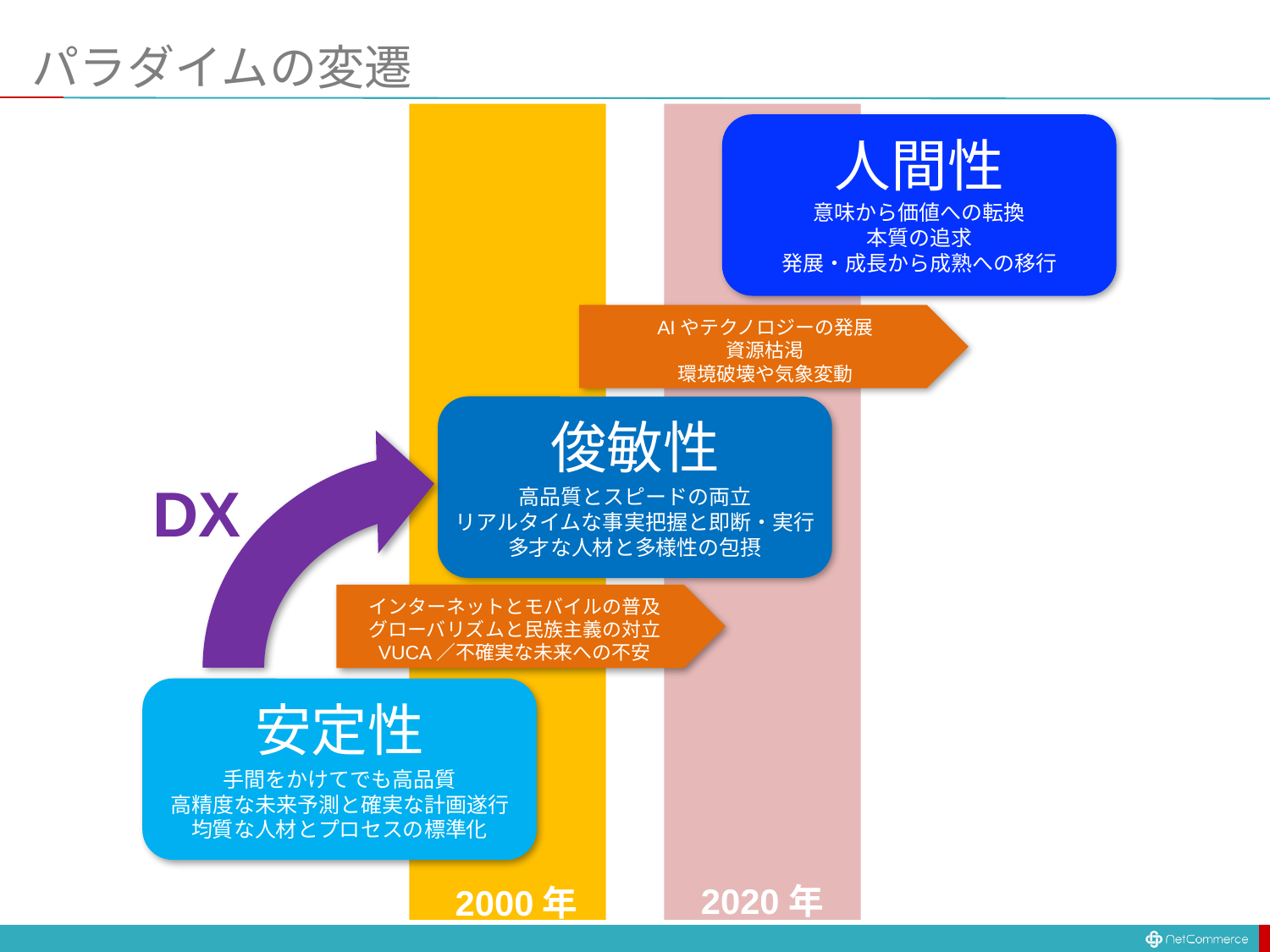

# パラダイムの変遷

2020年

人間性
意味から価値への転換
本質の追求
発展・成長から成熟への移行

AIやテクノロジーの発展
資源枯渇
環境破壊や気象変動

俊敏性

DX
高品質とスピードの両立
リアルタイムな事実把握と即断・実行
多才な人材と多様性の包摂

インターネットとモバイルの普及
グローバリズムと民族主義の対立
VUCA／不確実な未来への不安

安定性
手間をかけてでも高品質
高精度な未来予測と確実な計画遂行
均質な人材とプロセスの標準化
2000年